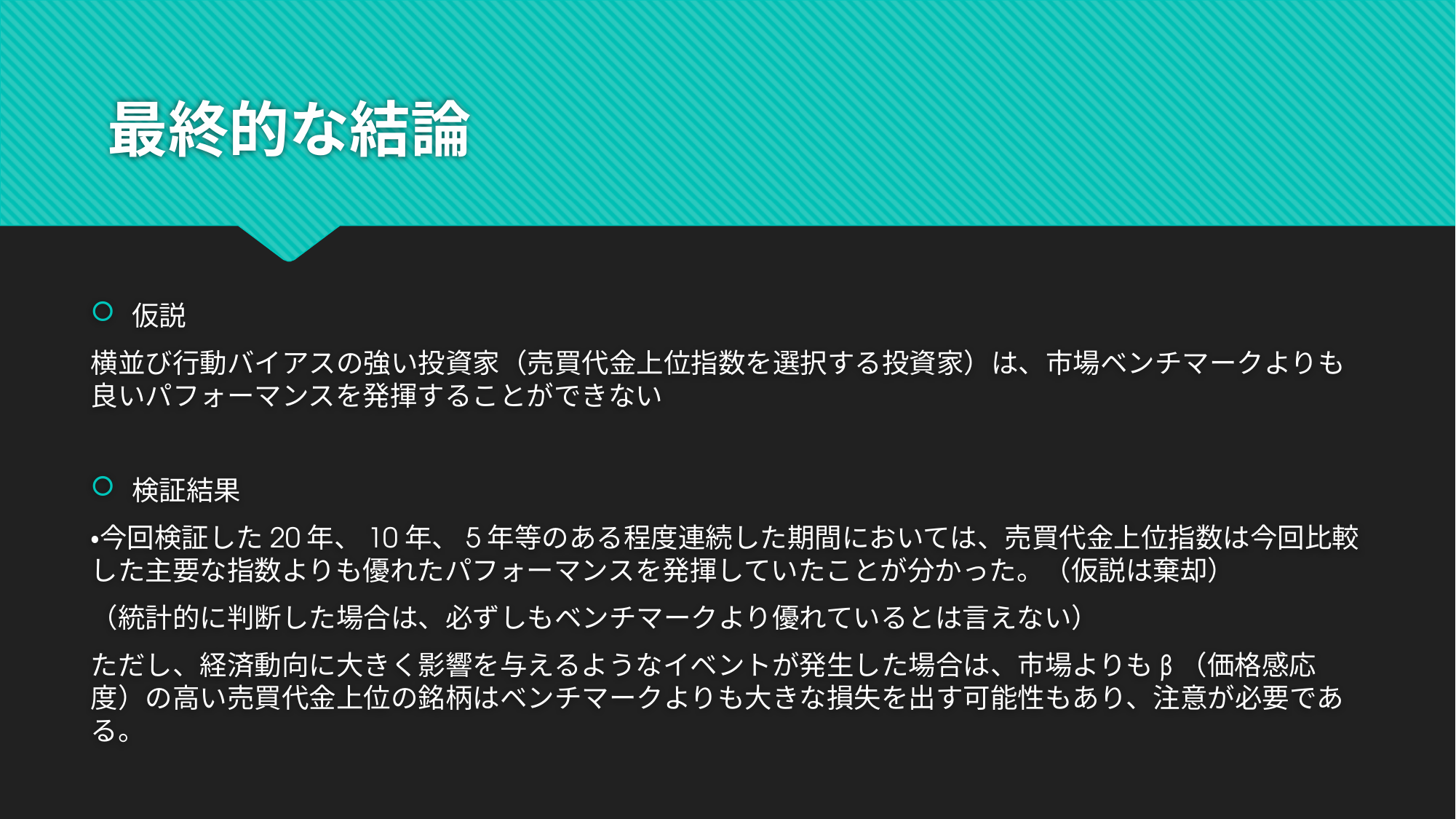

# 最終的な結論
仮説
横並び行動バイアスの強い投資家（売買代金上位指数を選択する投資家）は、市場ベンチマークよりも良いパフォーマンスを発揮することができない

検証結果
・今回検証した20年、10年、5年等のある程度連続した期間においては、売買代金上位指数は今回比較した主要な指数よりも優れたパフォーマンスを発揮していたことが分かった。（仮説は棄却）
（統計的に判断した場合は、必ずしもベンチマークより優れているとは言えない）
ただし、経済動向に大きく影響を与えるようなイベントが発生した場合は、市場よりもβ（価格感応度）の高い売買代金上位の銘柄はベンチマークよりも大きな損失を出す可能性もあり、注意が必要である。